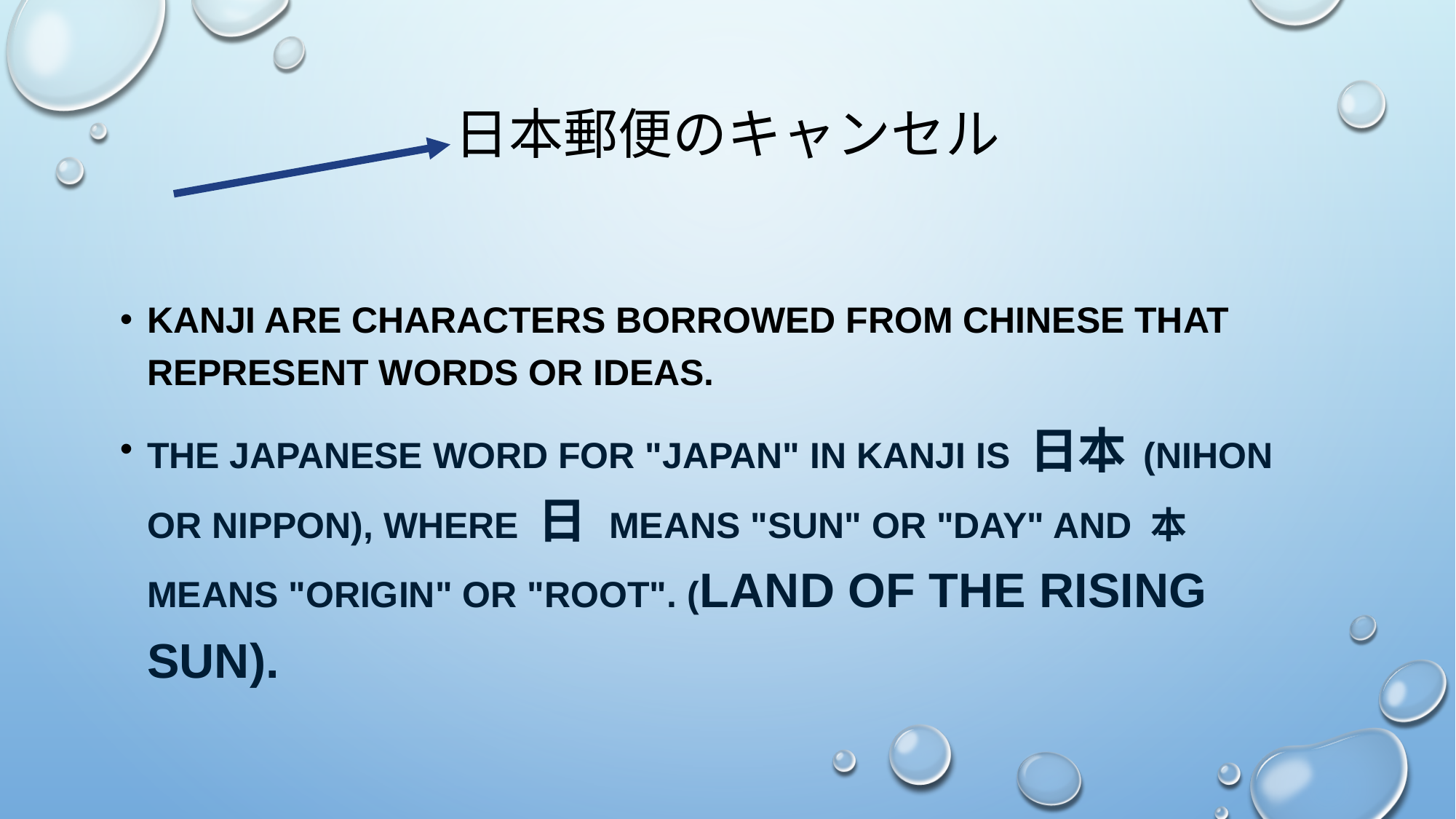

# 日本郵便のキャンセル
Kanji are characters borrowed from Chinese that represent words or ideas.
The Japanese word for "Japan" in kanji is 日本 (Nihon or Nippon), where 日 means "sun" or "day" and 本 means "origin" or "root". (Land of the Rising Sun).